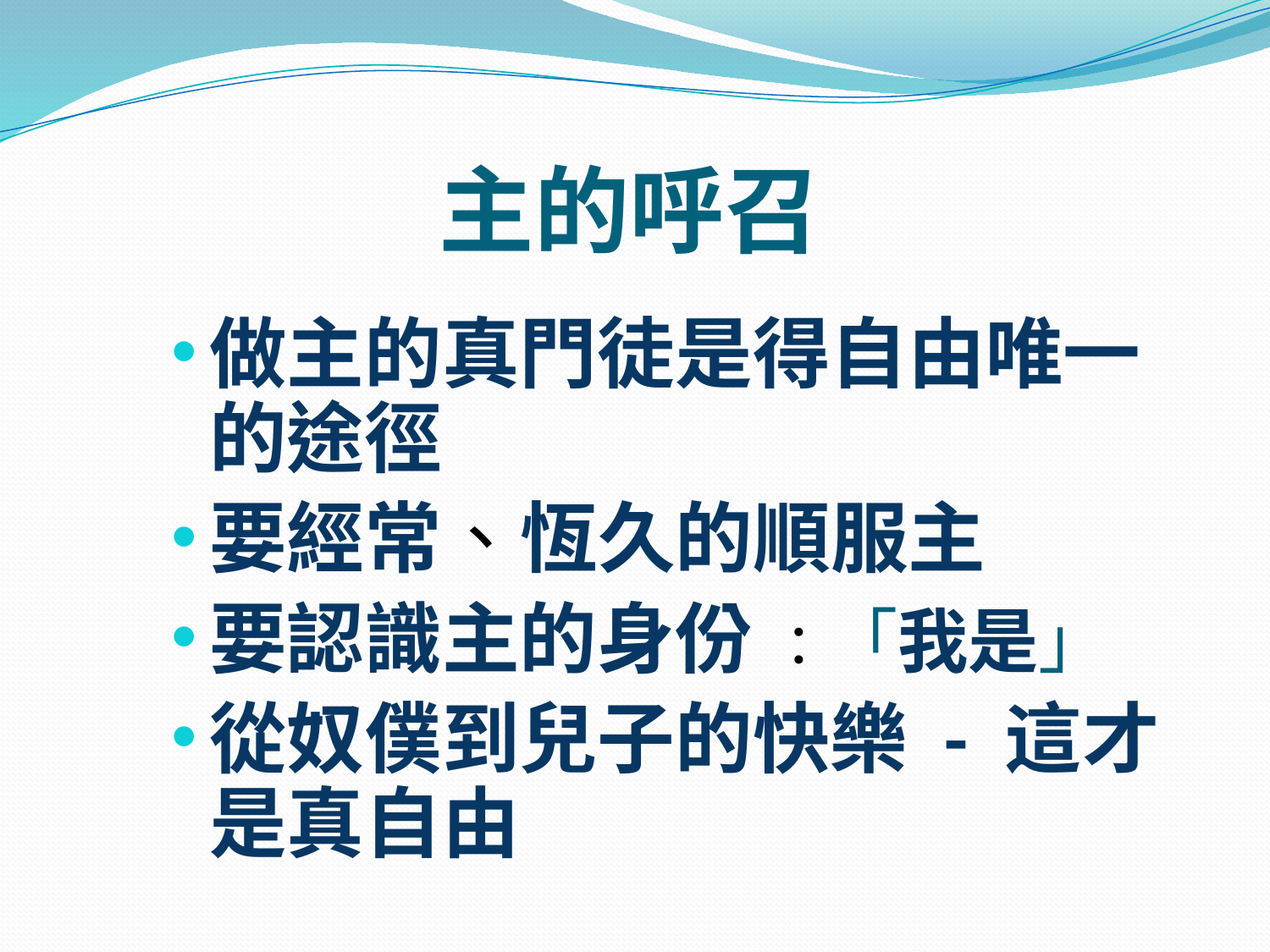

# 主的呼召
做主的真門徒是得自由唯一的途徑
要經常、恆久的順服主
要認識主的身份 ：「我是」
從奴僕到兒子的快樂 - 這才是真自由